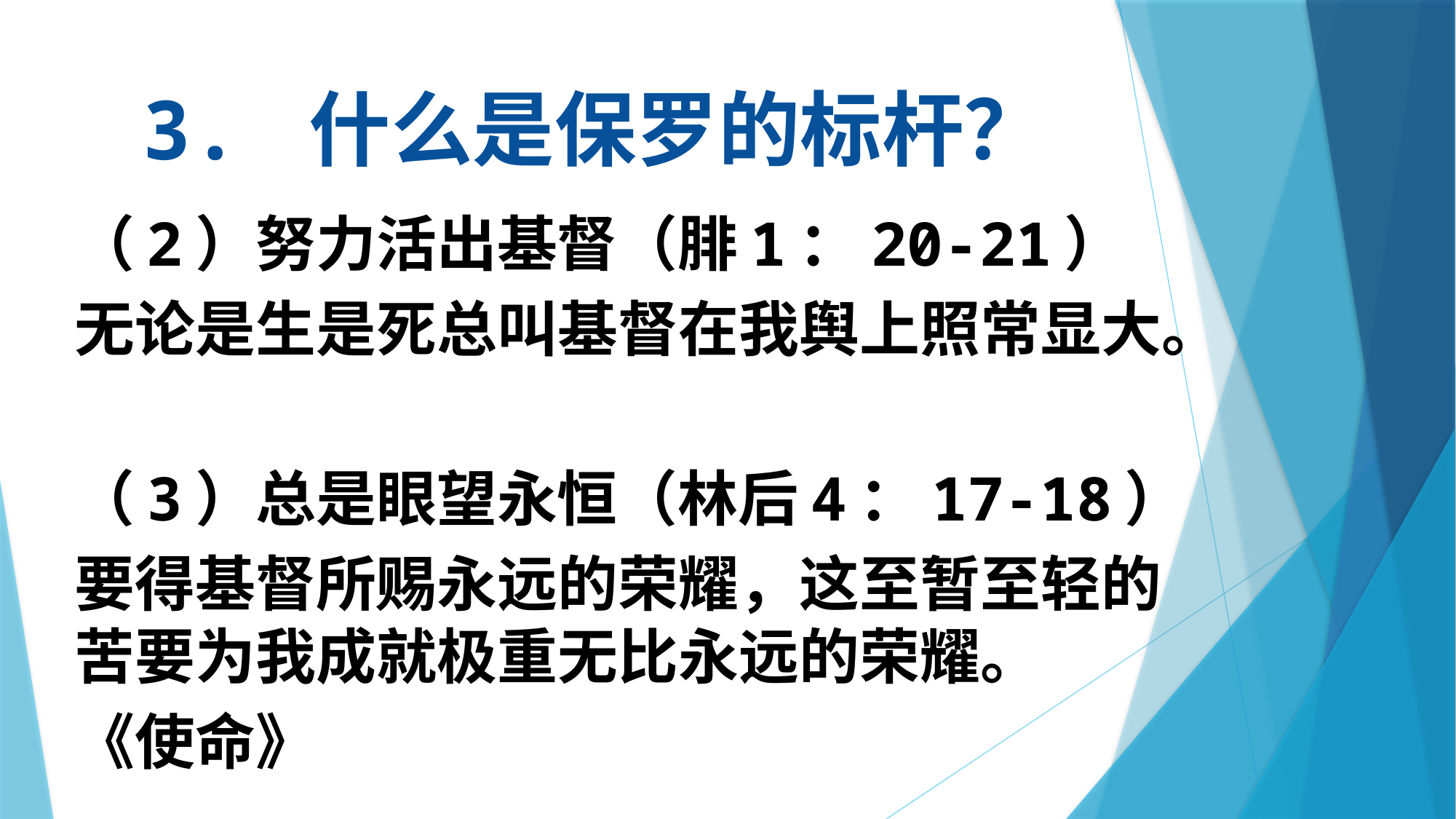

# 3. 什么是保罗的标杆？
（2）努力活出基督（腓1：20-21）
无论是生是死总叫基督在我舆上照常显大。

（3）总是眼望永恒（林后4：17-18）
要得基督所赐永远的荣耀，这至暂至轻的苦要为我成就极重无比永远的荣耀。
《使命》